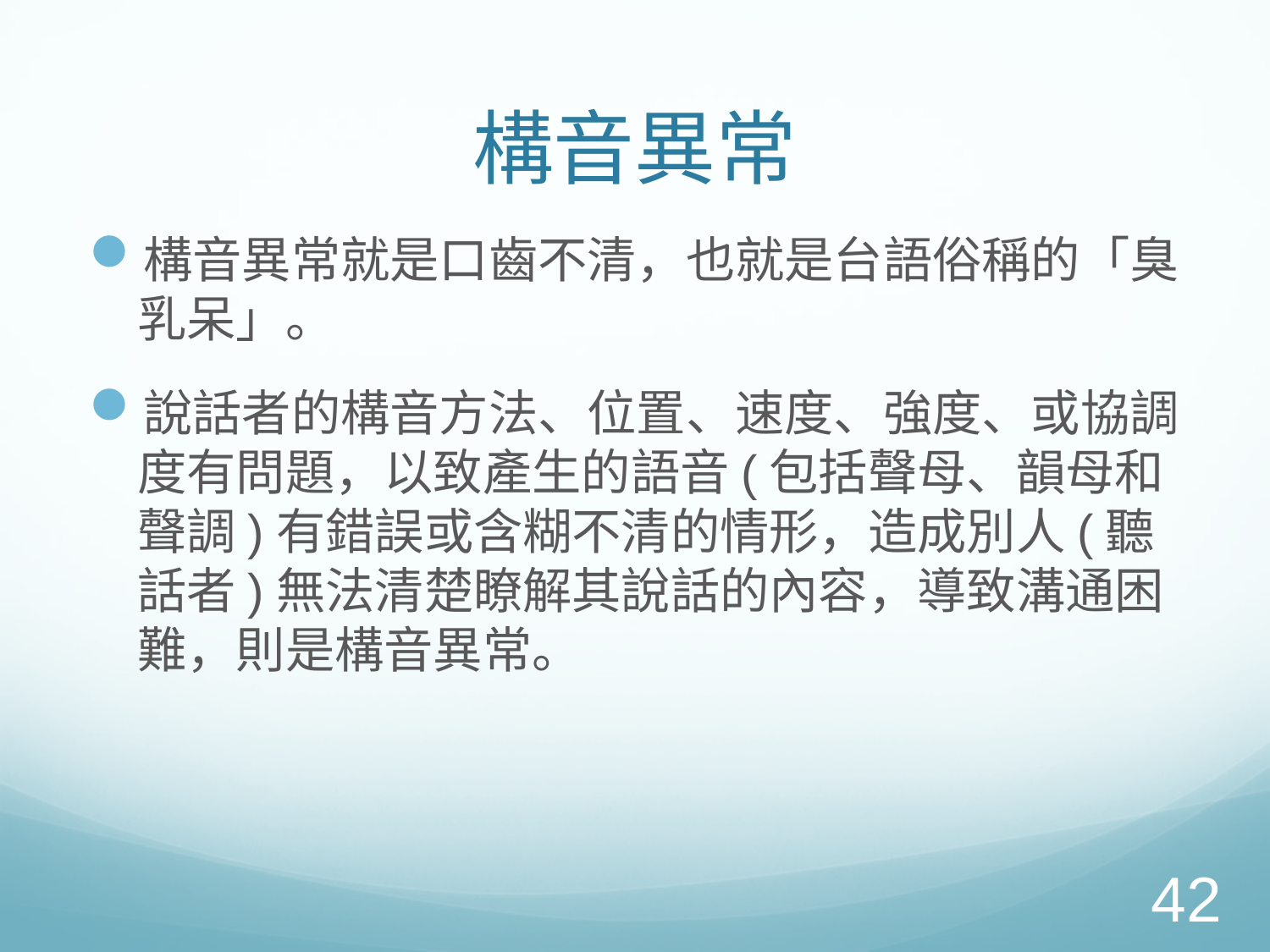

# 構音異常
構音異常就是口齒不清，也就是台語俗稱的「臭乳呆」。
說話者的構音方法、位置、速度、強度、或協調度有問題，以致產生的語音(包括聲母、韻母和聲調)有錯誤或含糊不清的情形，造成別人(聽話者)無法清楚瞭解其說話的內容，導致溝通困難，則是構音異常。

42